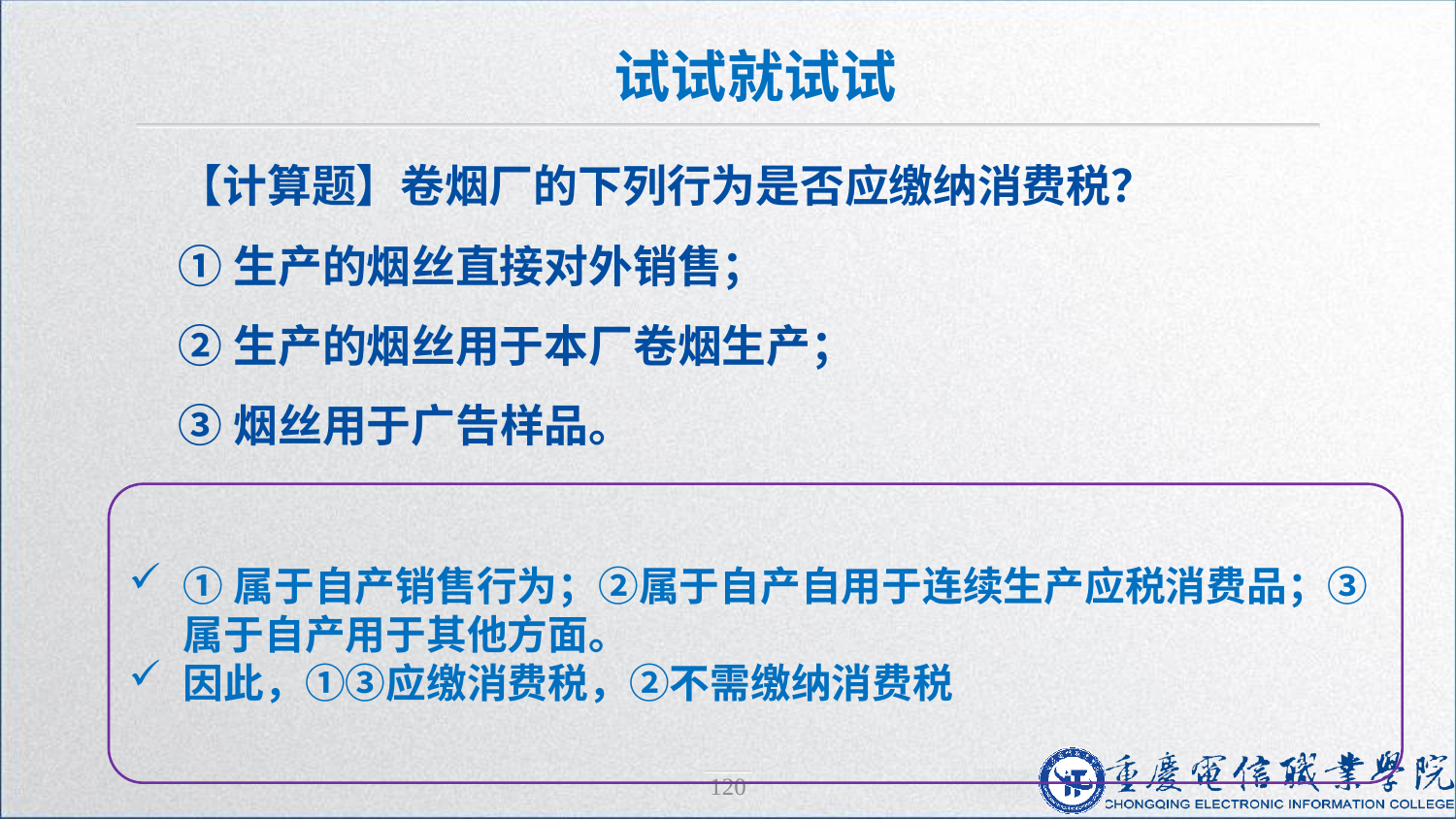

试试就试试
【计算题】卷烟厂的下列行为是否应缴纳消费税？
①生产的烟丝直接对外销售；
②生产的烟丝用于本厂卷烟生产；
③烟丝用于广告样品。

①属于自产销售行为；②属于自产自用于连续生产应税消费品；③属于自产用于其他方面。
因此，①③应缴消费税，②不需缴纳消费税
120